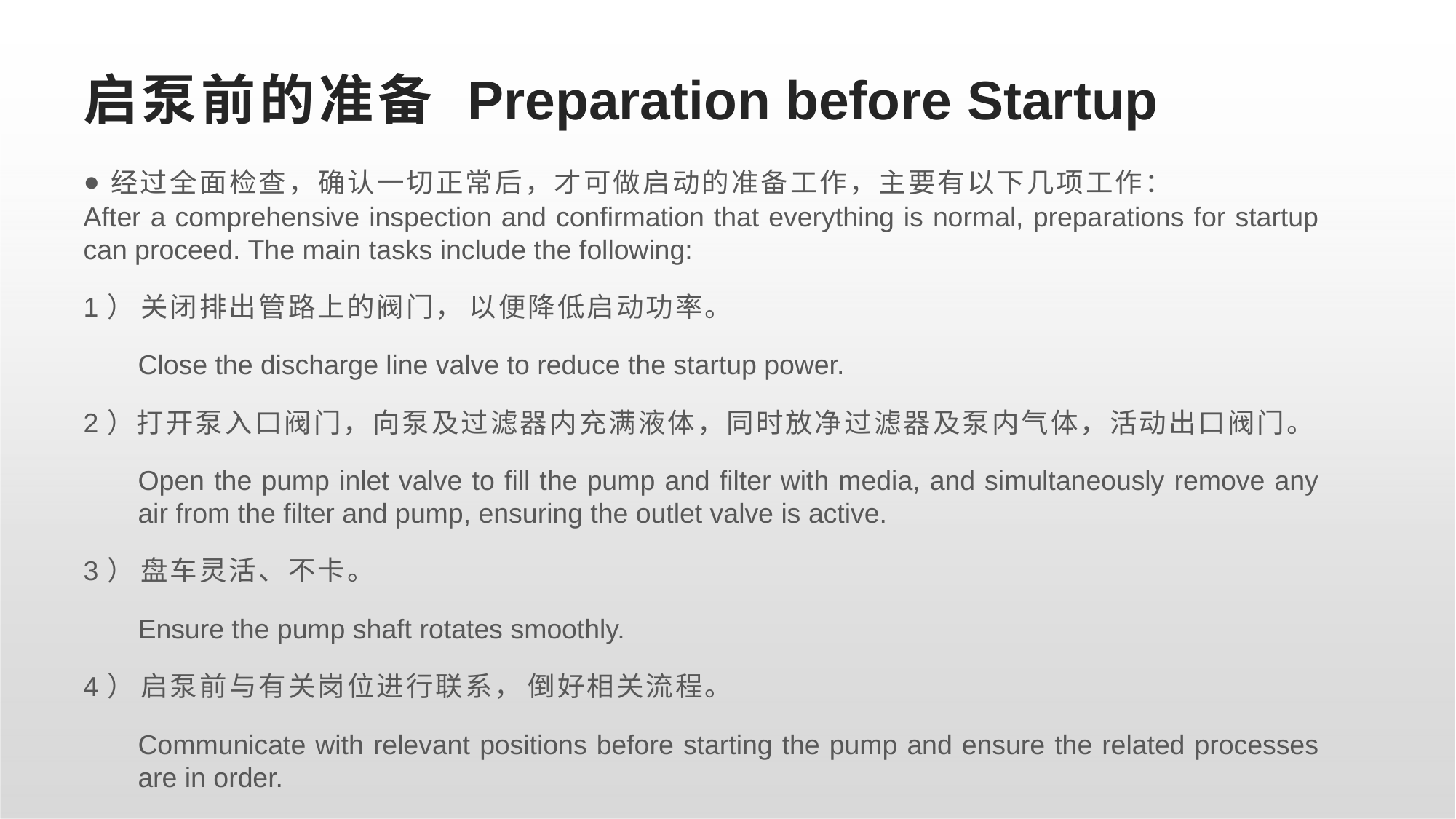

# 启泵前的准备 Preparation before Startup
经过全面检查，确认一切正常后，才可做启动的准备工作，主要有以下几项工作：
After a comprehensive inspection and confirmation that everything is normal, preparations for startup can proceed. The main tasks include the following:
1） 关闭排出管路上的阀门， 以便降低启动功率。
Close the discharge line valve to reduce the startup power.
2）打开泵入口阀门，向泵及过滤器内充满液体，同时放净过滤器及泵内气体，活动出口阀门。
Open the pump inlet valve to fill the pump and filter with media, and simultaneously remove any air from the filter and pump, ensuring the outlet valve is active.
3） 盘车灵活、不卡。
Ensure the pump shaft rotates smoothly.
4） 启泵前与有关岗位进行联系， 倒好相关流程。
Communicate with relevant positions before starting the pump and ensure the related processes are in order.